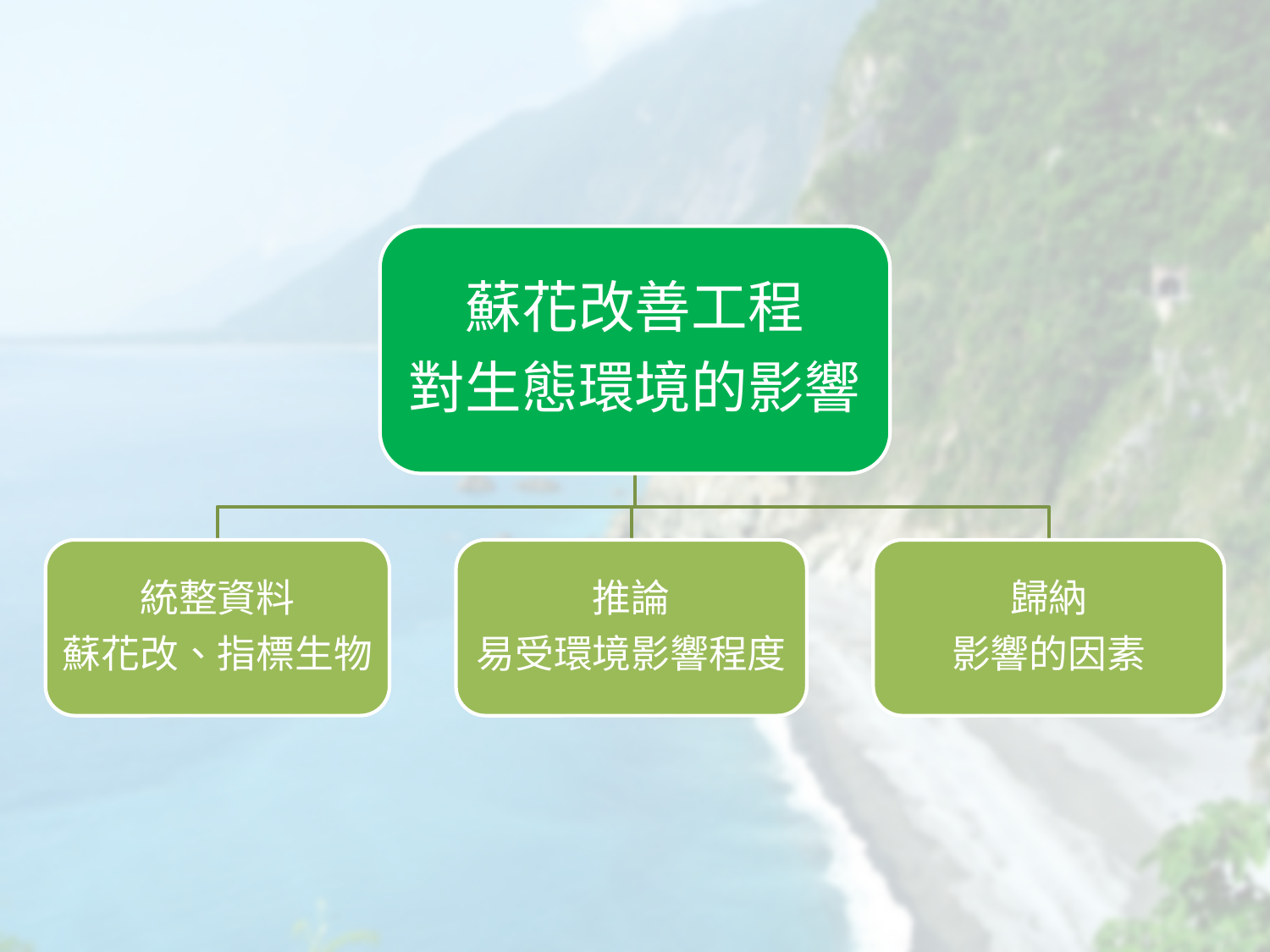

蘇花改善工程
對生態環境的影響
統整資料
蘇花改、指標生物
推論
易受環境影響程度
歸納
影響的因素